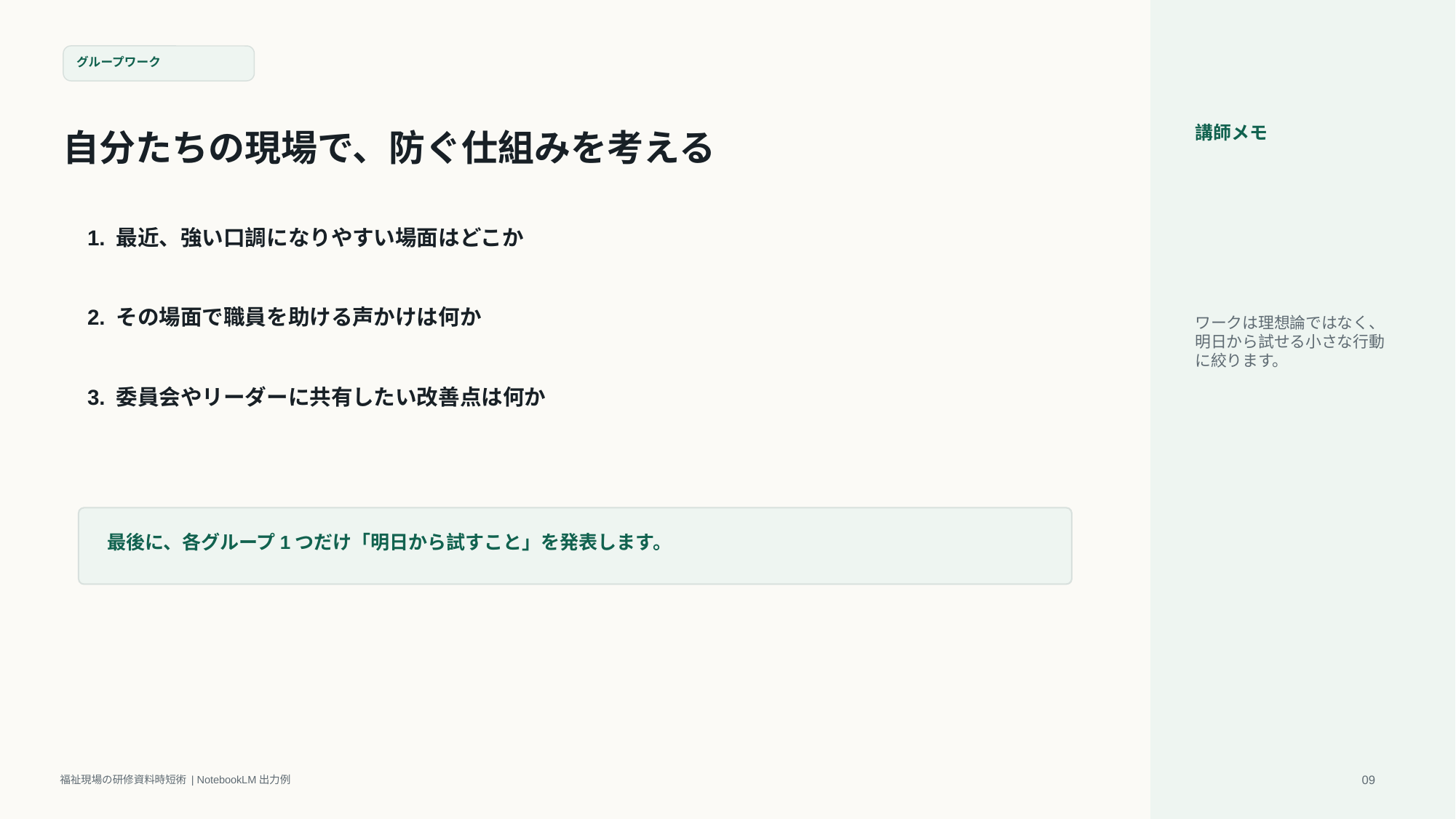

グループワーク
自分たちの現場で、防ぐ仕組みを考える
講師メモ
ワークは理想論ではなく、明日から試せる小さな行動に絞ります。
1. 最近、強い口調になりやすい場面はどこか
2. その場面で職員を助ける声かけは何か
3. 委員会やリーダーに共有したい改善点は何か

最後に、各グループ1つだけ「明日から試すこと」を発表します。
09
福祉現場の研修資料時短術 | NotebookLM出力例